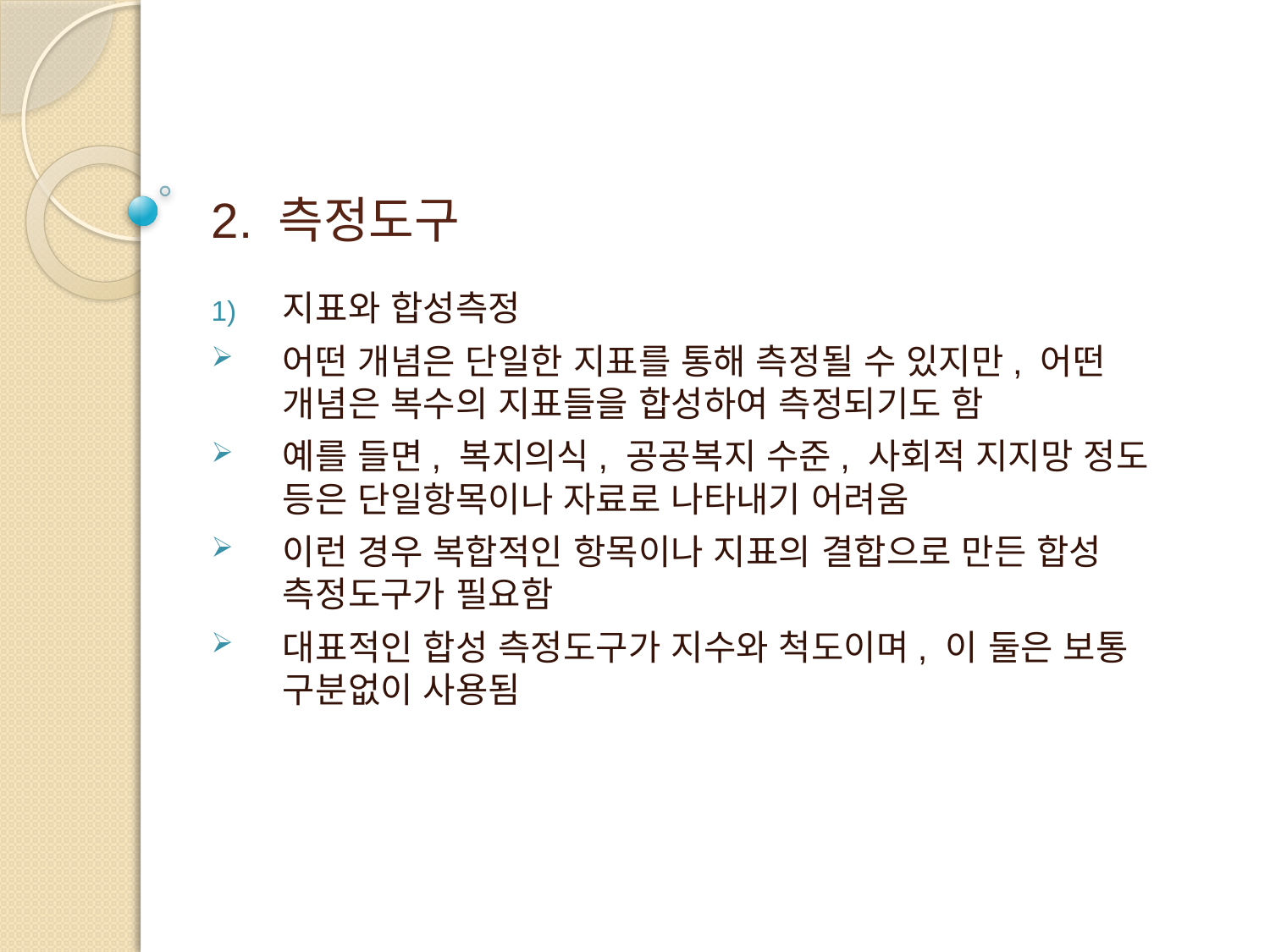

# 2. 측정도구
지표와 합성측정
어떤 개념은 단일한 지표를 통해 측정될 수 있지만, 어떤 개념은 복수의 지표들을 합성하여 측정되기도 함
예를 들면, 복지의식, 공공복지 수준, 사회적 지지망 정도 등은 단일항목이나 자료로 나타내기 어려움
이런 경우 복합적인 항목이나 지표의 결합으로 만든 합성 측정도구가 필요함
대표적인 합성 측정도구가 지수와 척도이며, 이 둘은 보통 구분없이 사용됨